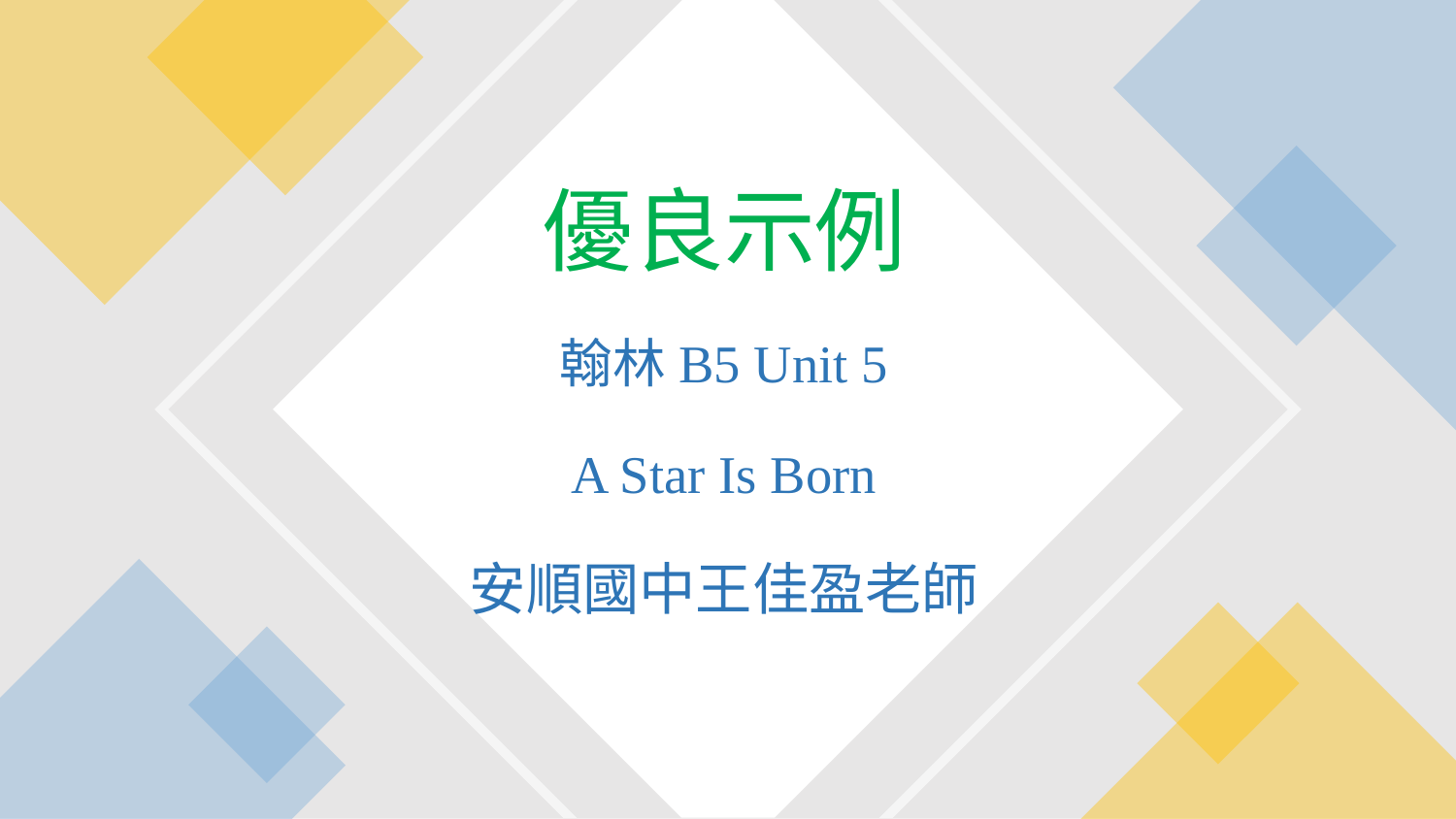

優良示例
翰林B5 Unit 5
A Star Is Born
安順國中王佳盈老師